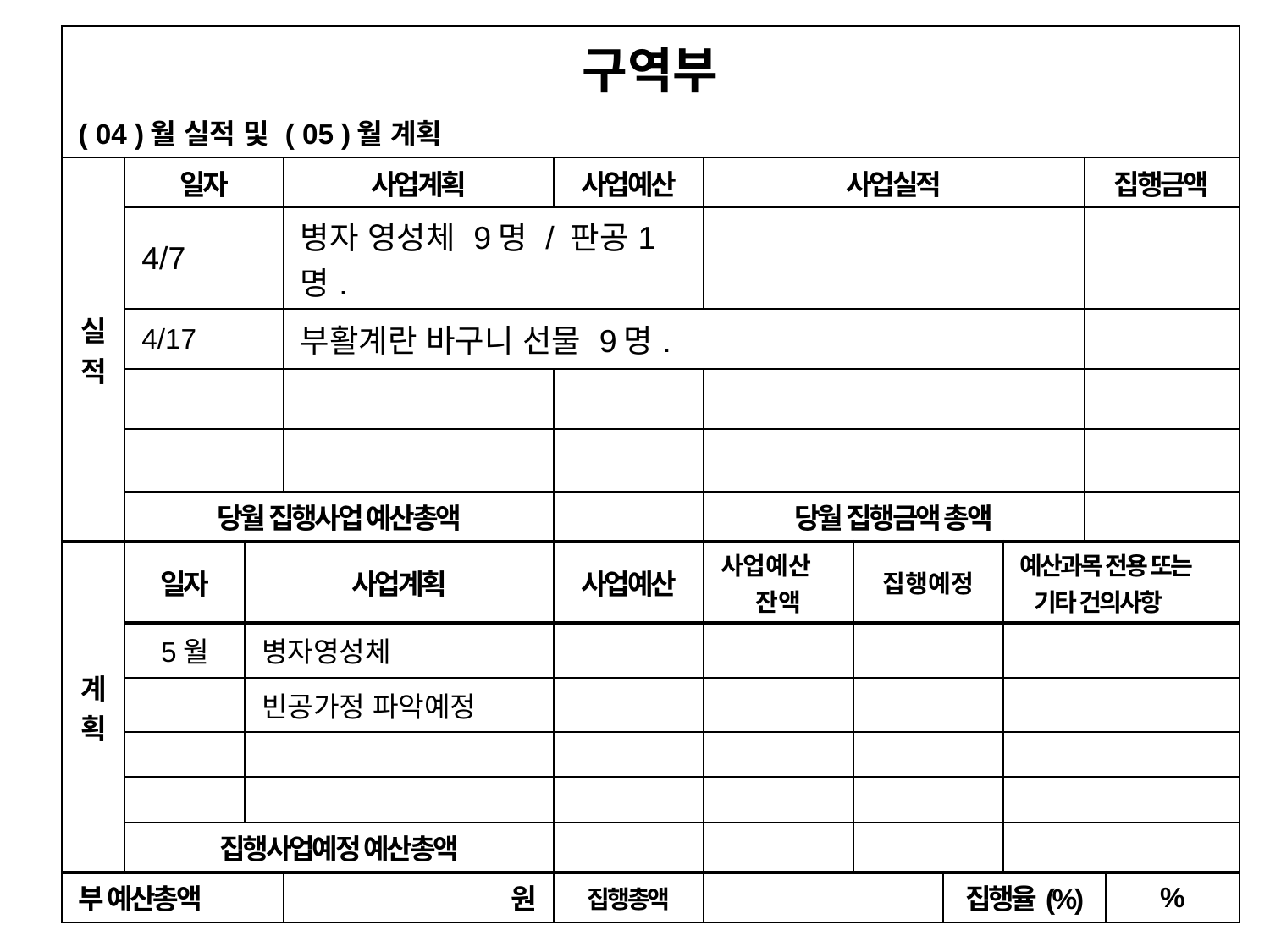

| 구역부 |  |  |  |  |  |  |  |  |  |  |
| --- | --- | --- | --- | --- | --- | --- | --- | --- | --- | --- |
| ( 04 )월 실적 및 ( 05 )월 계획 |  |  |  |  |  |  |  |  |  |  |
| 실적 | 일자 | 사업계획 | 사업계획 | 사업예산 | 사업실적 |  |  |  | 집행금액 |  |
|  | 4/7 | 병자 영성체 9명 / 판공1명. | 병자 영성체 9명 / 판공1명. |  |  |  |  |  |  |  |
|  | 4/17 |  | 부활계란 바구니 선물 9명. |  |  |  |  |  |  |  |
|  |  |  |  |  |  |  |  |  |  |  |
|  |  |  |  |  |  |  |  |  |  |  |
|  | 당월 집행사업 예산총액 |  |  |  | 당월 집행금액 총액 |  |  |  |  |  |
| 계획 | 일자 | 사업계획 |  | 사업예산 | 사업예산 잔액 | 집행예정 |  | 예산과목 전용 또는 기타 건의사항 |  |  |
|  | 5월 | 병자영성체 |  |  |  |  |  |  |  |  |
|  |  | 빈공가정 파악예정 |  |  |  |  |  |  |  |  |
|  |  |  |  |  |  |  |  |  |  |  |
|  |  |  |  |  |  |  |  |  |  |  |
|  | 집행사업예정 예산총액 |  |  |  |  |  |  |  |  |  |
| 부 예산총액 |  |  | 원 | 집행총액 |  |  | 집행율(%) |  |  | % |